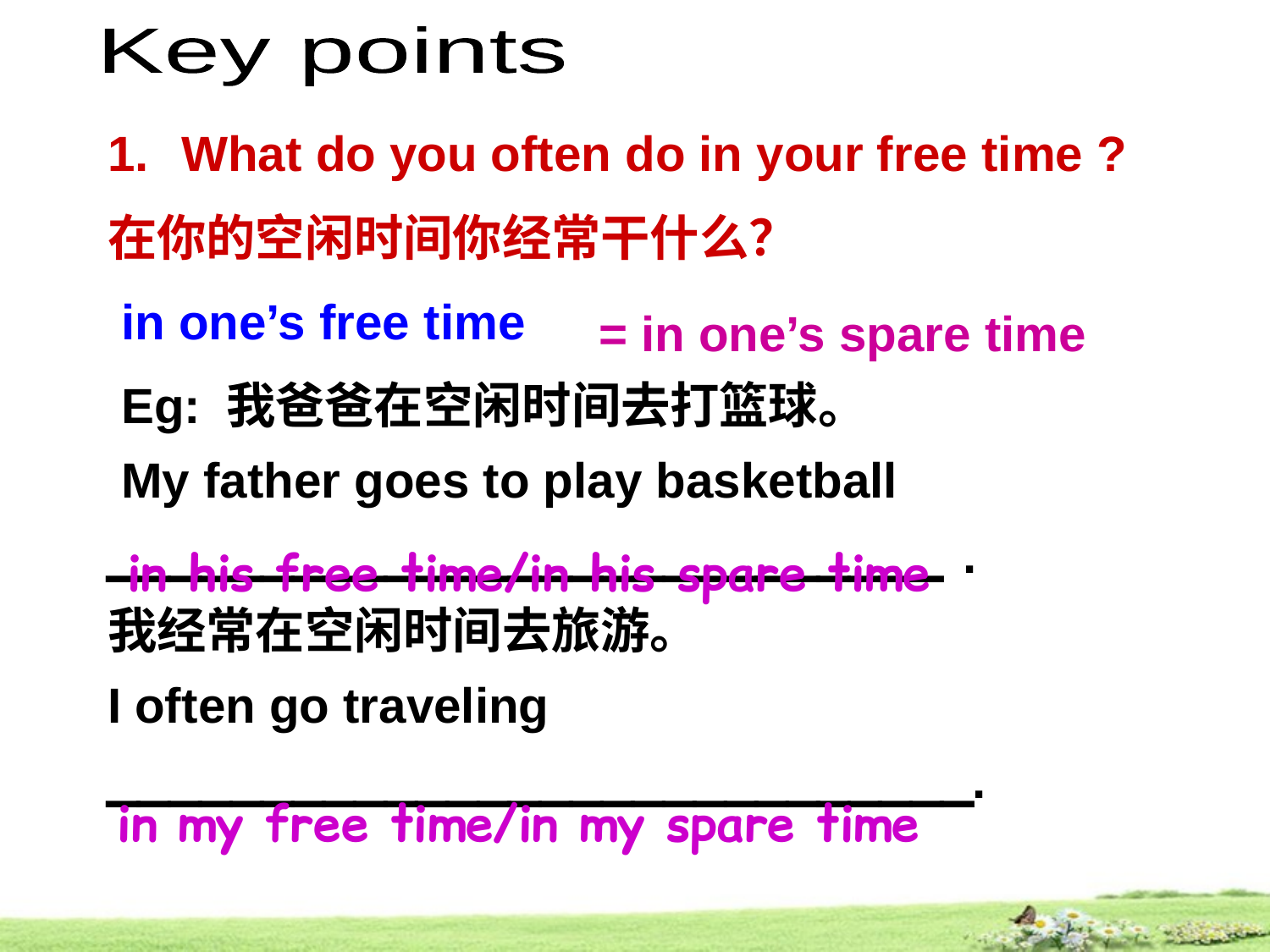

Key points
What do you often do in your free time ?
在你的空闲时间你经常干什么？
 in one’s free time
 Eg: 我爸爸在空闲时间去打篮球。
 My father goes to play basketball
___________________________ .
我经常在空闲时间去旅游。
I often go traveling
____________________________.
= in one’s spare time
in his free time/in his spare time
in my free time/in my spare time